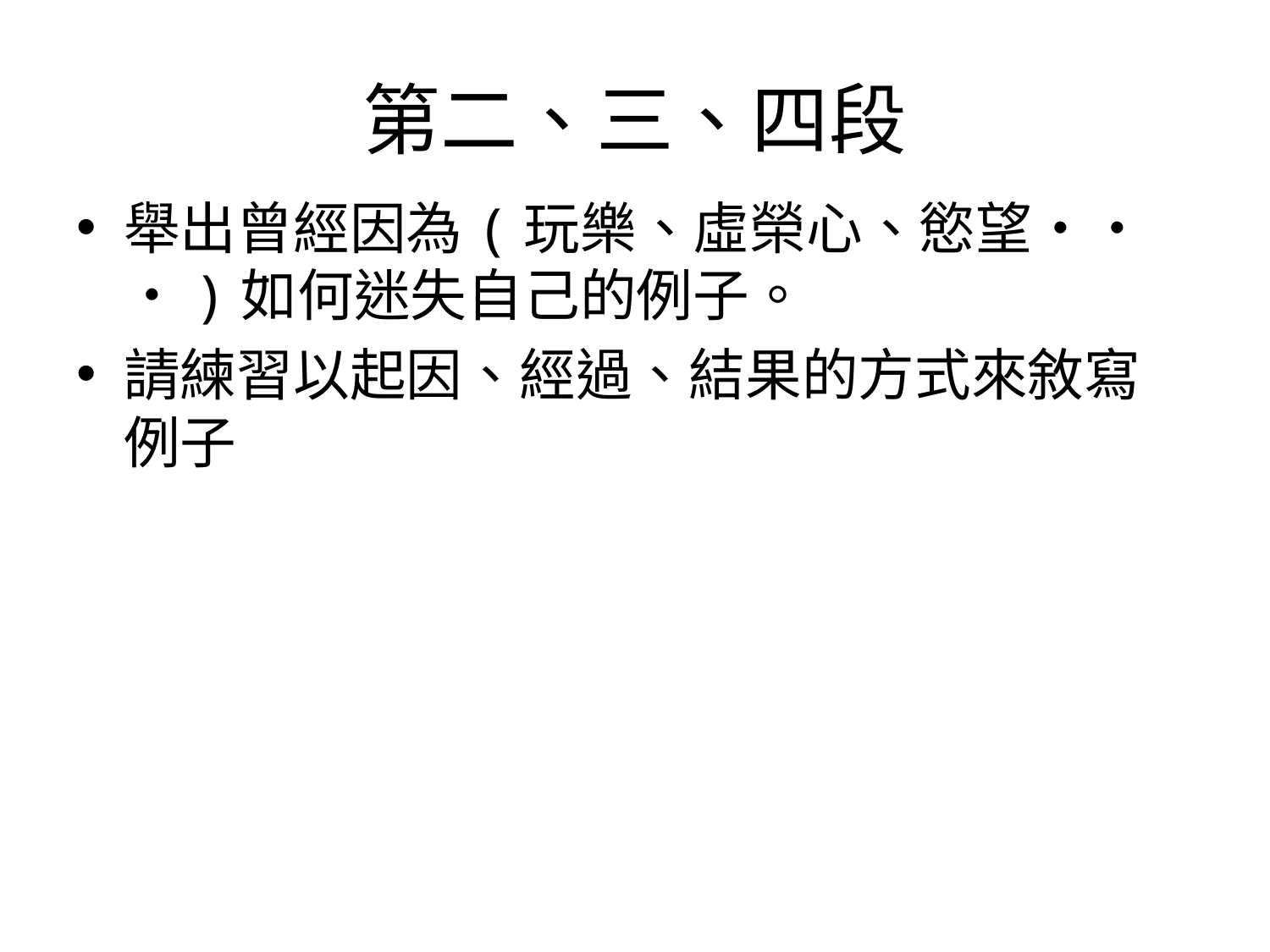

# 第二、三、四段
舉出曾經因為(玩樂、虛榮心、慾望‧‧‧)如何迷失自己的例子。
請練習以起因、經過、結果的方式來敘寫例子